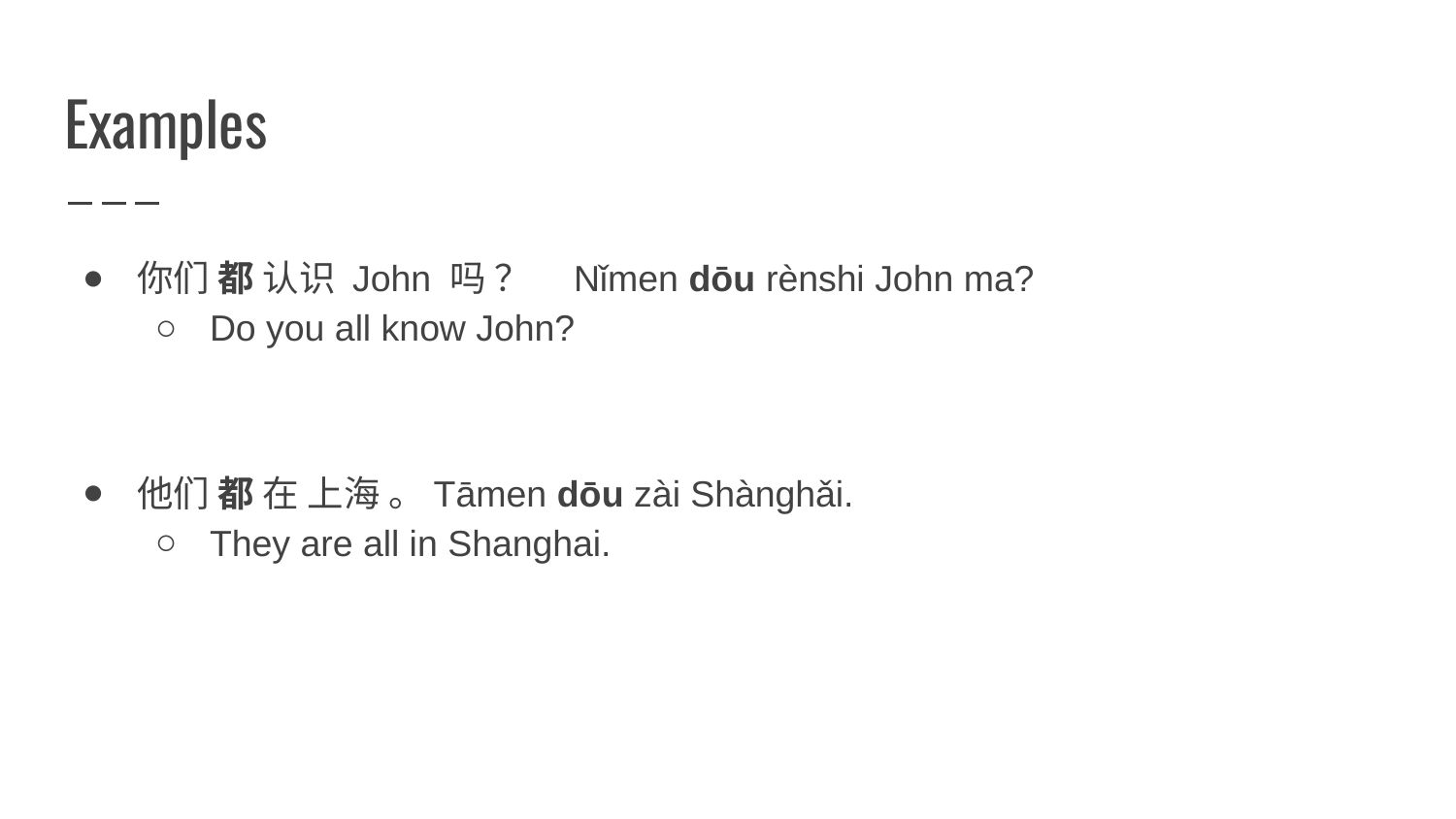

# Examples
你们 都 认识 John 吗 ？	Nǐmen dōu rènshi John ma?
Do you all know John?

他们 都 在 上海 。Tāmen dōu zài Shànghǎi.
They are all in Shanghai.